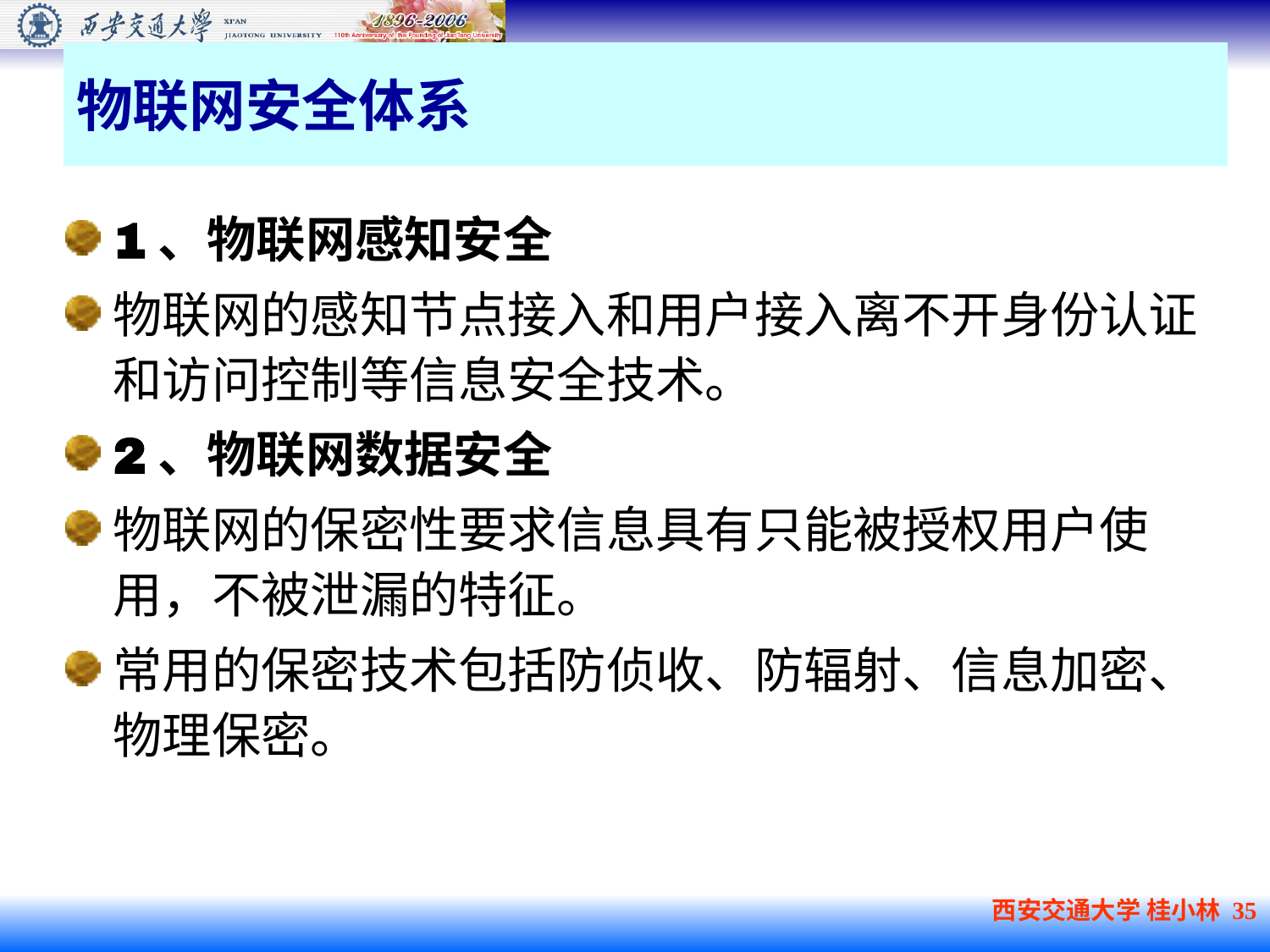

# 物联网安全体系
1、物联网感知安全
物联网的感知节点接入和用户接入离不开身份认证和访问控制等信息安全技术。
2、物联网数据安全
物联网的保密性要求信息具有只能被授权用户使用，不被泄漏的特征。
常用的保密技术包括防侦收、防辐射、信息加密、物理保密。

西安交通大学 桂小林 35